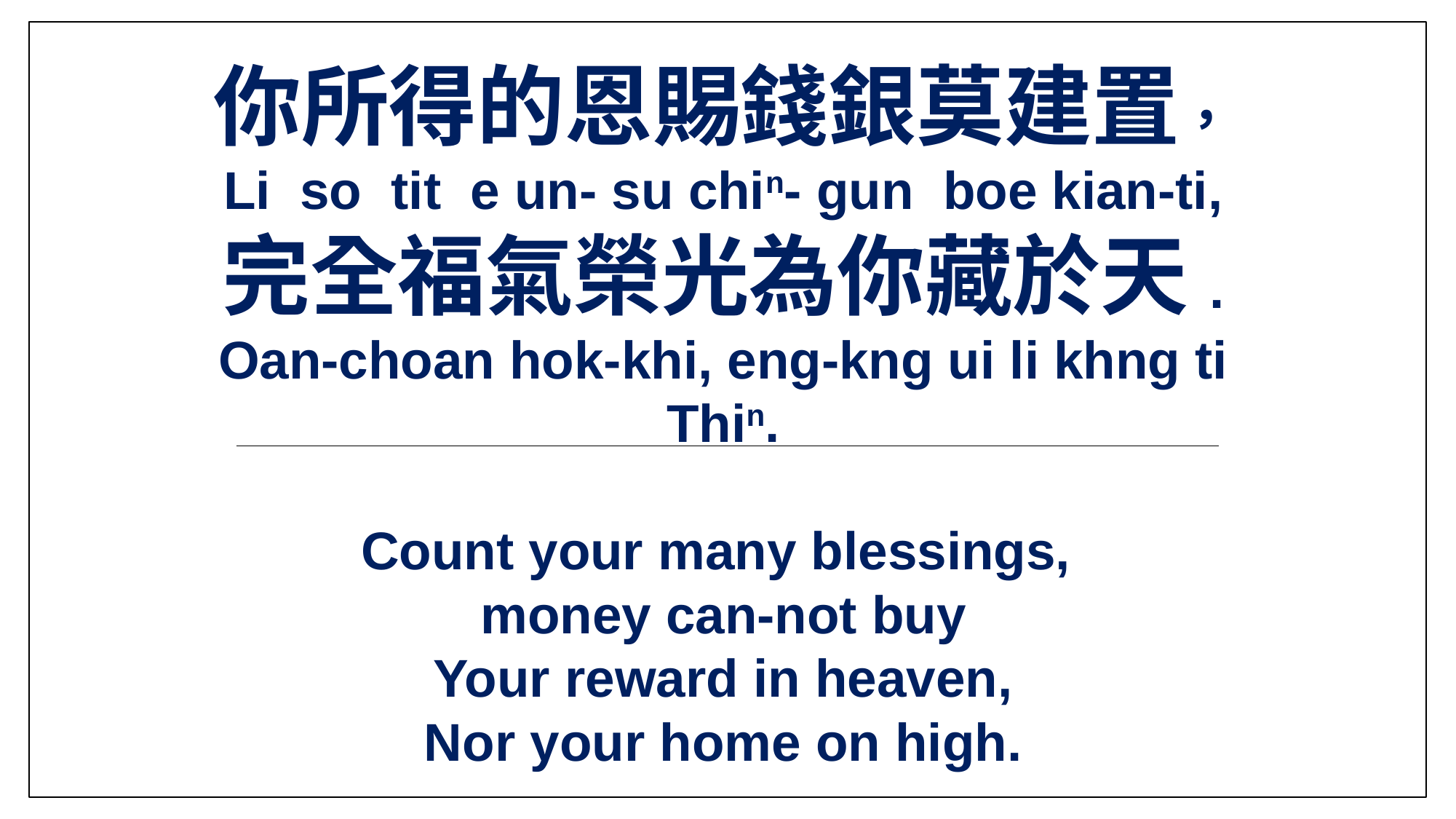

你所得的恩賜錢銀莫建置，
Li  so  tit  e un- su chin- gun  boe kian-ti,
完全福氣榮光為你藏於天.
Oan-choan hok-khi, eng-kng ui li khng ti Thin.

Count your many blessings,
money can-not buy
Your reward in heaven,
Nor your home on high.